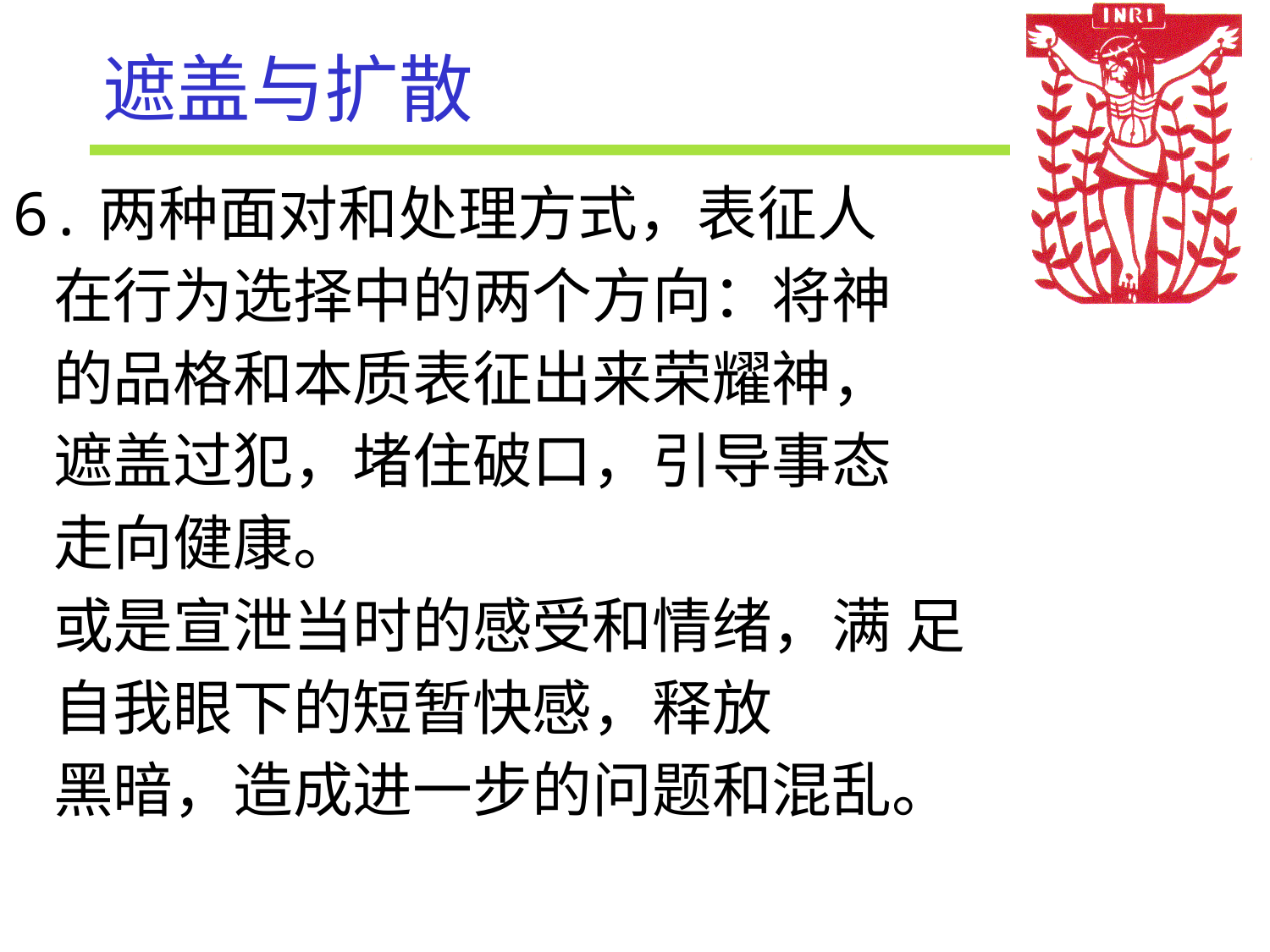

# 遮盖与扩散
6.两种面对和处理方式，表征人
  在行为选择中的两个方向：将神
  的品格和本质表征出来荣耀神，
  遮盖过犯，堵住破口，引导事态
  走向健康。
  或是宣泄当时的感受和情绪，满 足
  自我眼下的短暂快感，释放
  黑暗，造成进一步的问题和混乱。